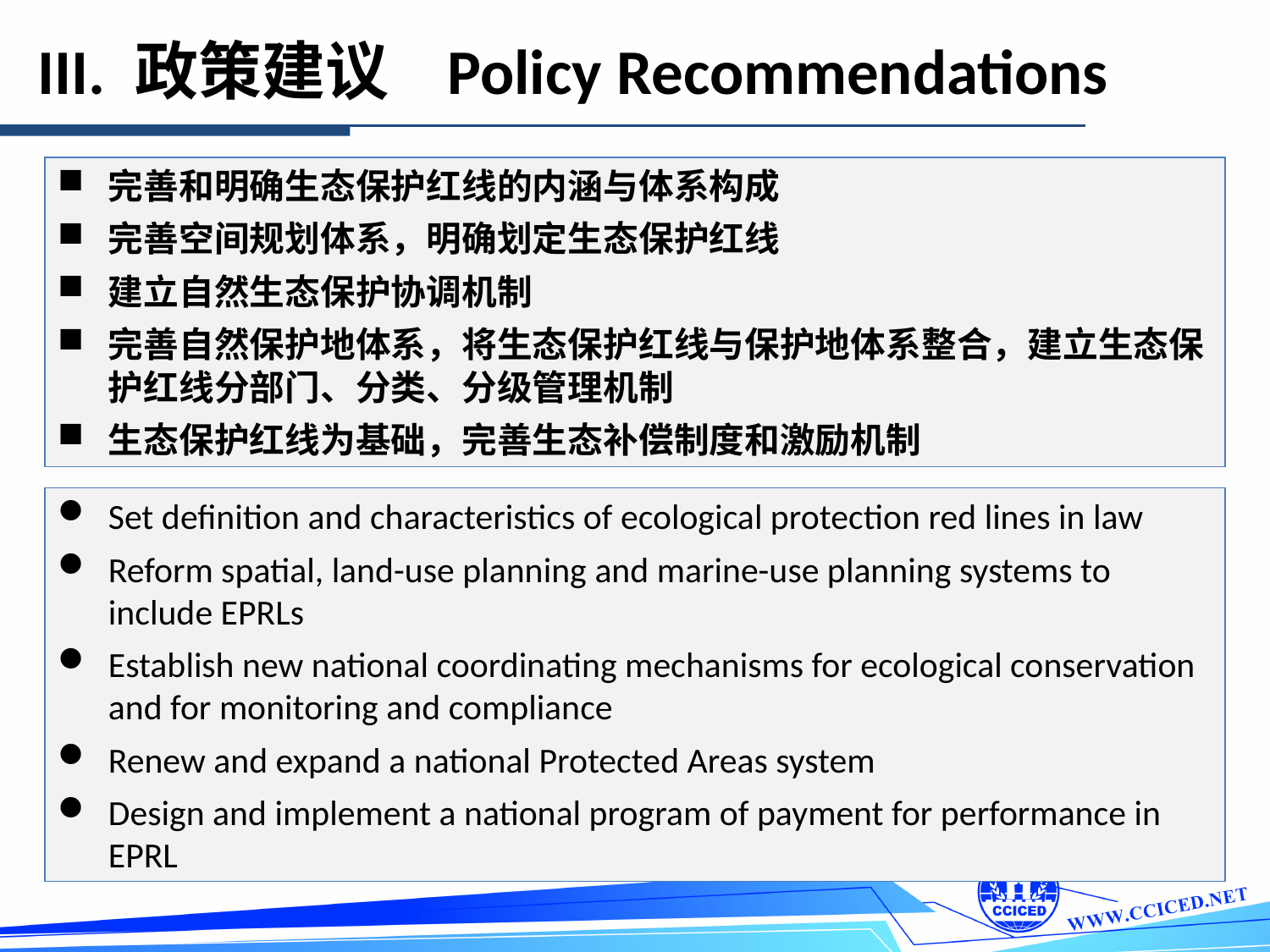

III. 政策建议   Policy Recommendations
完善和明确生态保护红线的内涵与体系构成
完善空间规划体系，明确划定生态保护红线
建立自然生态保护协调机制
完善自然保护地体系，将生态保护红线与保护地体系整合，建立生态保护红线分部门、分类、分级管理机制
生态保护红线为基础，完善生态补偿制度和激励机制
Set definition and characteristics of ecological protection red lines in law
Reform spatial, land-use planning and marine-use planning systems to include EPRLs
Establish new national coordinating mechanisms for ecological conservation and for monitoring and compliance
Renew and expand a national Protected Areas system
Design and implement a national program of payment for performance in EPRL